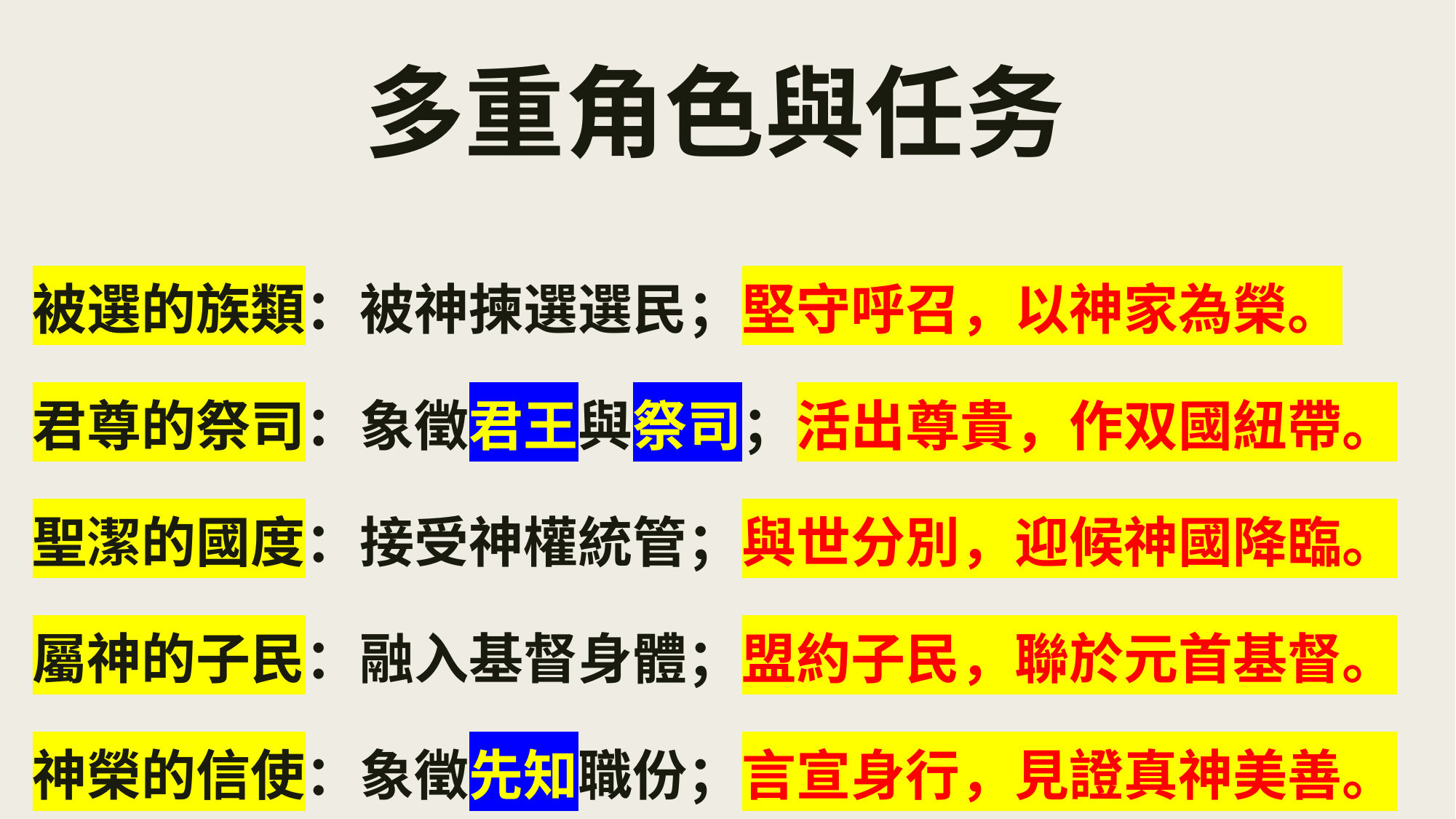

# 多重角色與任务
被選的族類：被神揀選選民；堅守呼召，以神家為榮。
君尊的祭司：象徵君王與祭司；活出尊貴，作双國紐帶。
聖潔的國度：接受神權統管；與世分別，迎候神國降臨。
屬神的子民：融入基督身體；盟約子民，聯於元首基督。
神榮的信使：象徵先知職份；言宣身行，見證真神美善。